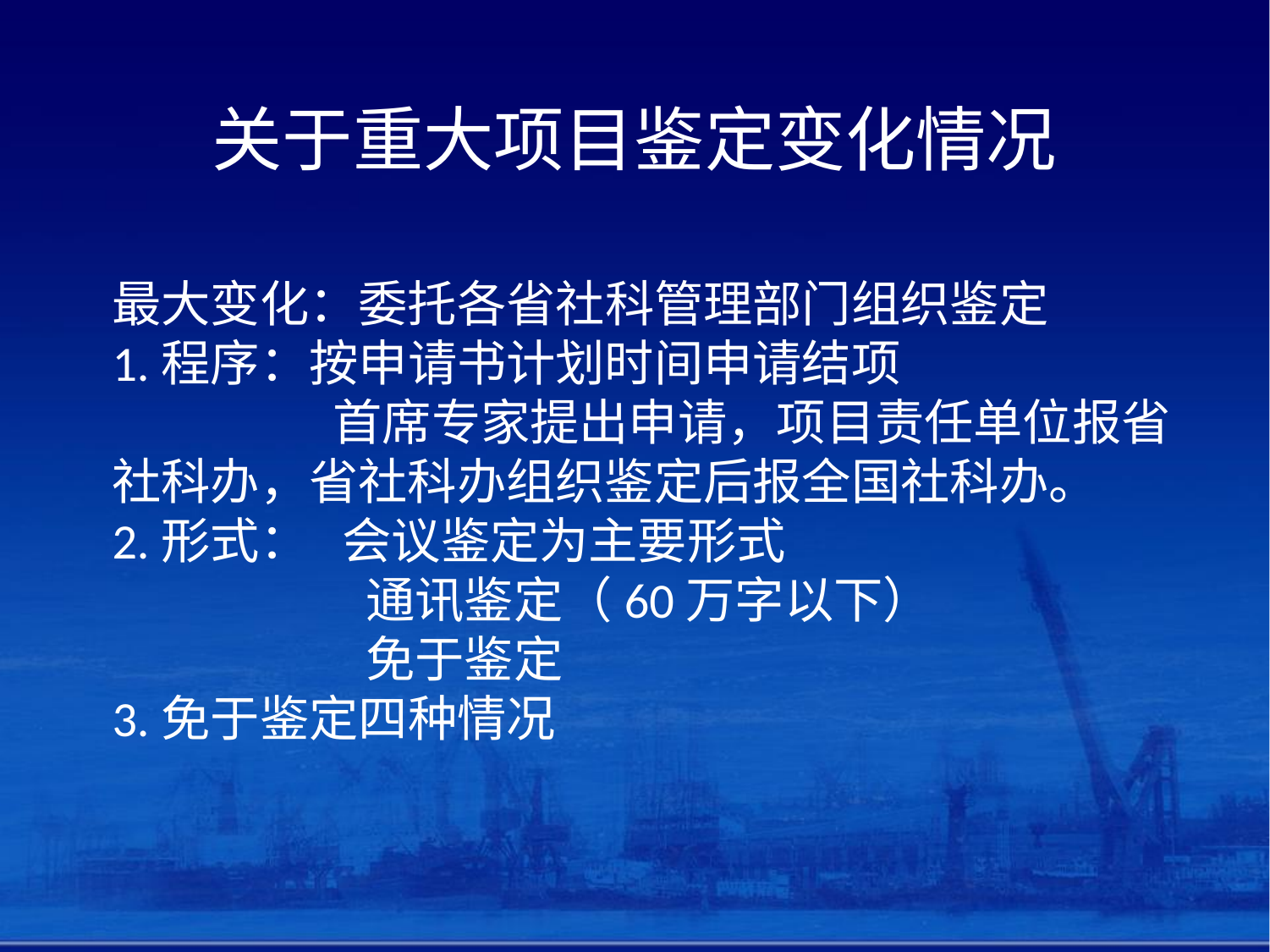

# 关于重大项目鉴定变化情况

最大变化：委托各省社科管理部门组织鉴定
1.程序：按申请书计划时间申请结项
                   首席专家提出申请，项目责任单位报省社科办，省社科办组织鉴定后报全国社科办。
2.形式：   会议鉴定为主要形式
                      通讯鉴定（60万字以下）
                      免于鉴定
3.免于鉴定四种情况